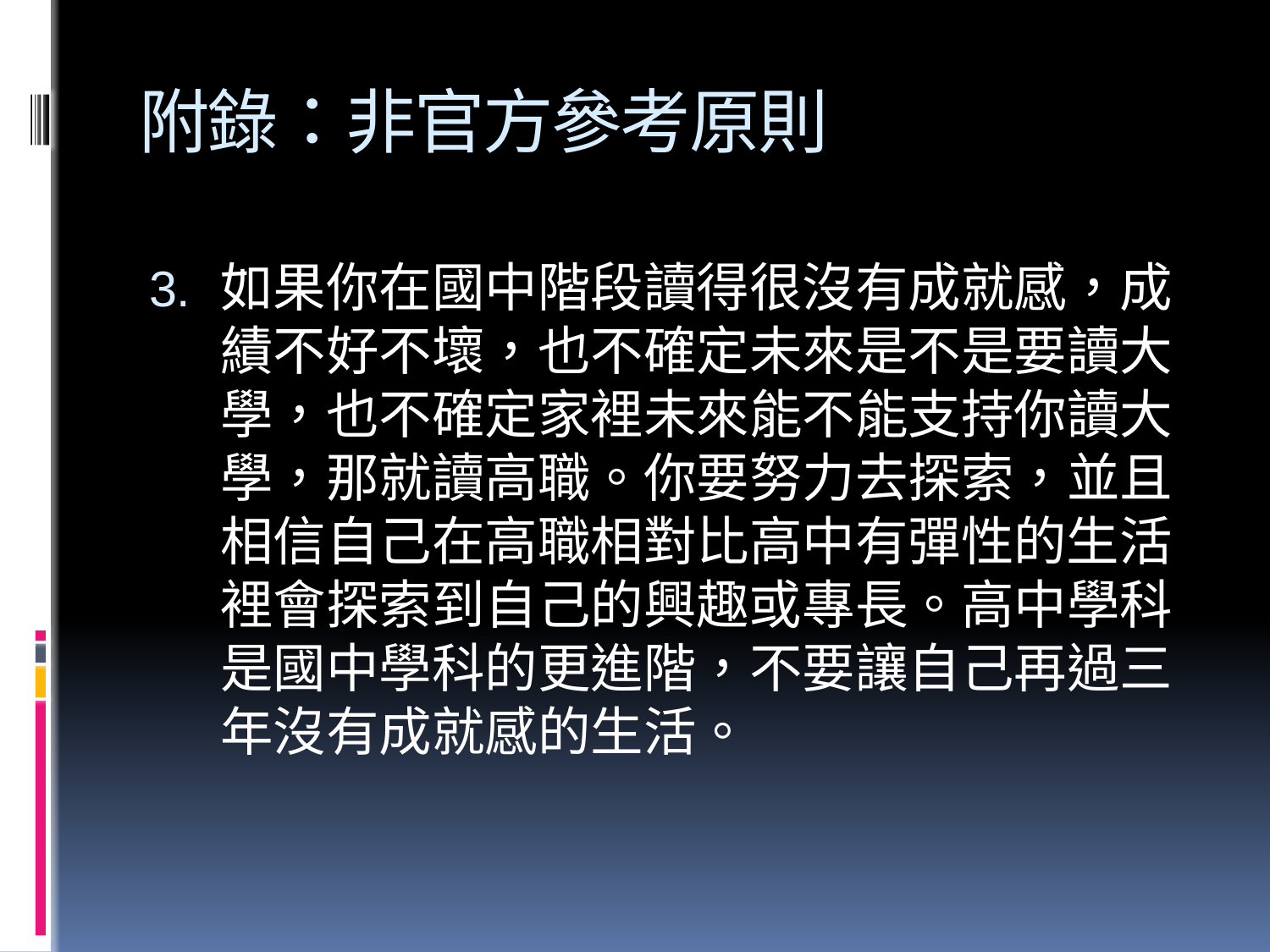

# 附錄：非官方參考原則
如果你在國中階段讀得很沒有成就感，成績不好不壞，也不確定未來是不是要讀大學，也不確定家裡未來能不能支持你讀大學，那就讀高職。你要努力去探索，並且相信自己在高職相對比高中有彈性的生活裡會探索到自己的興趣或專長。高中學科是國中學科的更進階，不要讓自己再過三年沒有成就感的生活。